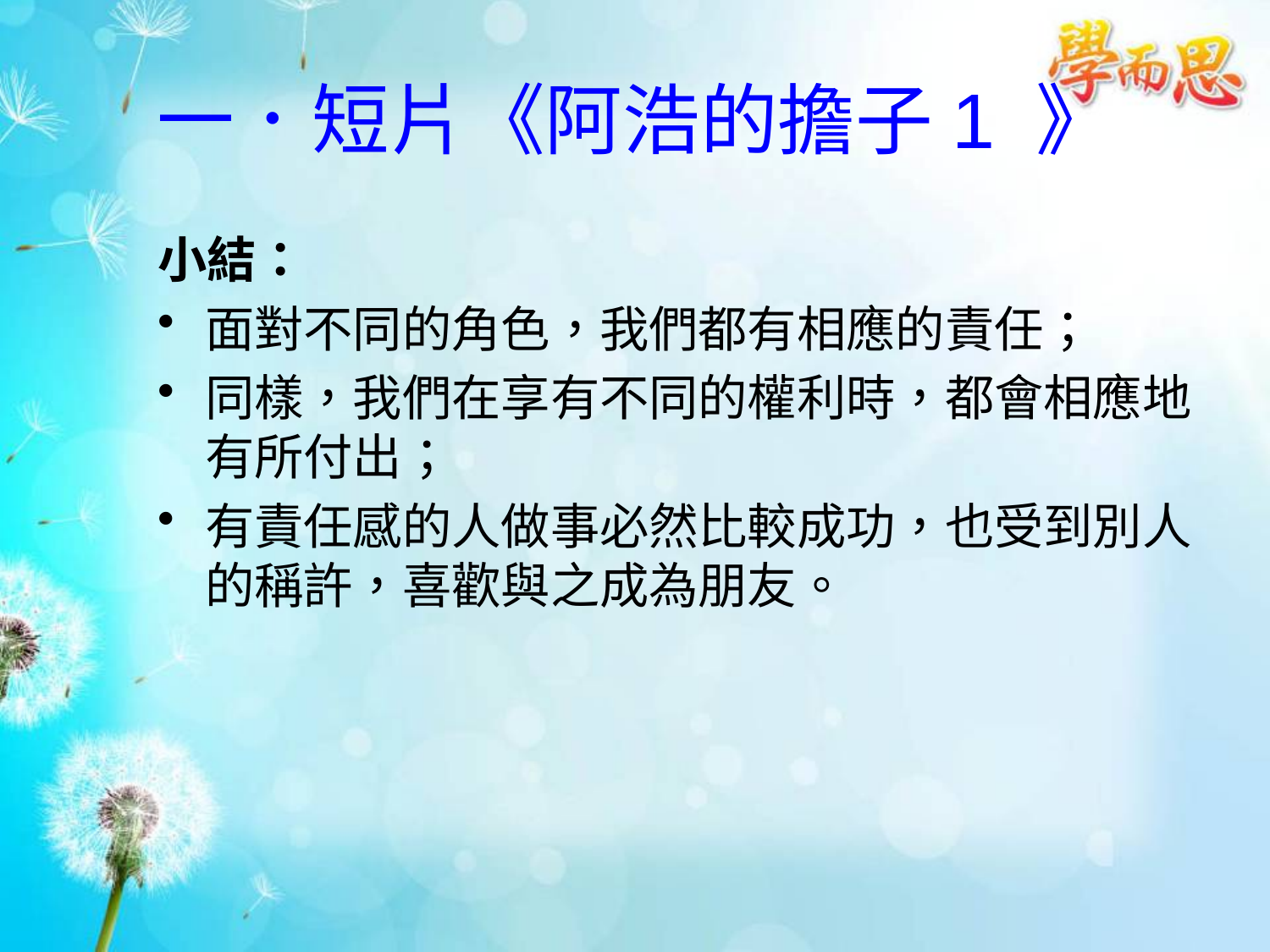

# 一．短片《阿浩的擔子1 》
小結：
面對不同的角色，我們都有相應的責任；
同樣，我們在享有不同的權利時，都會相應地有所付出；
有責任感的人做事必然比較成功，也受到別人的稱許，喜歡與之成為朋友。